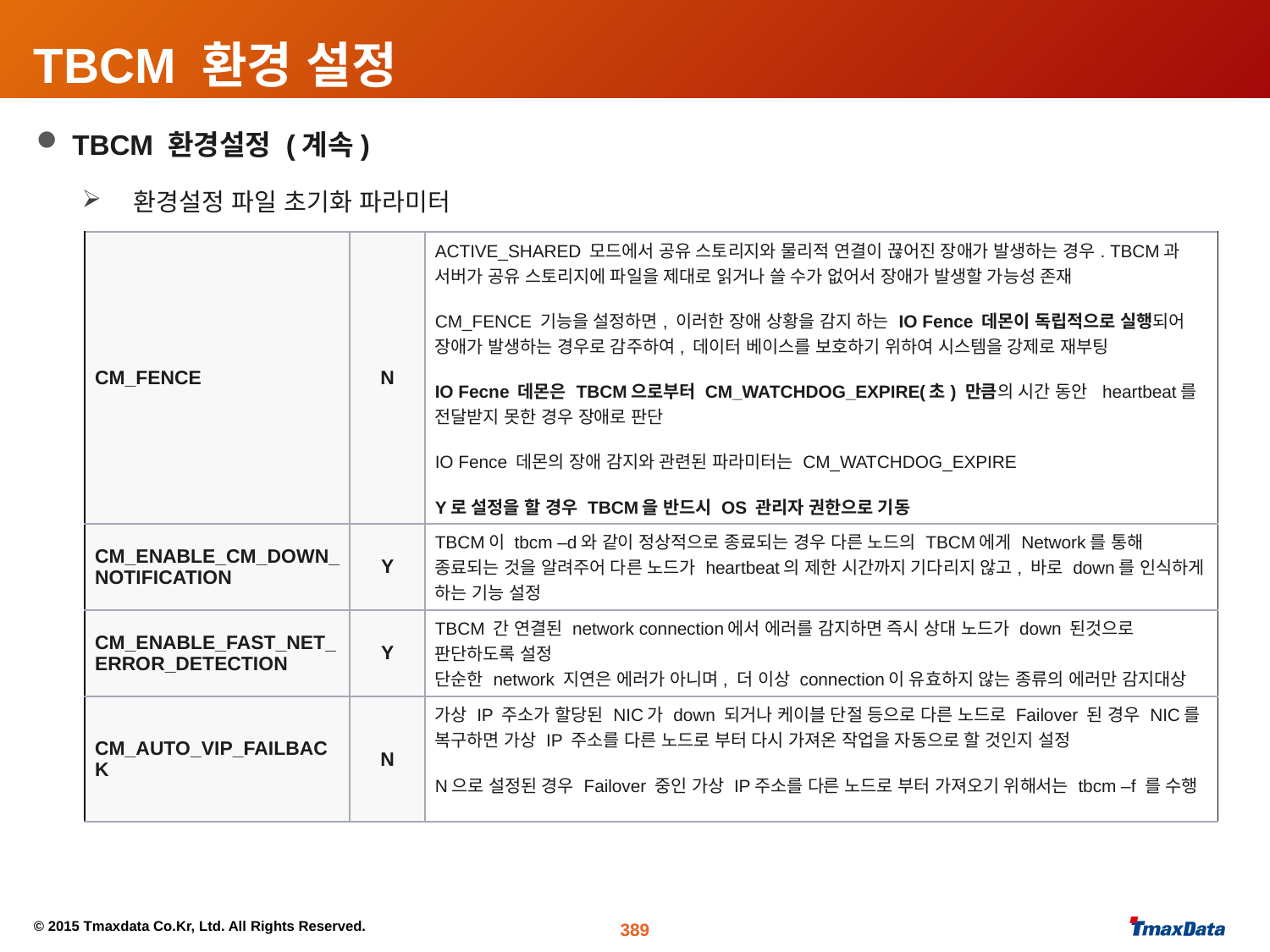

TBCM 환경 설정
 TBCM 환경설정 (계속)

 환경설정 파일 초기화 파라미터
| CM\_FENCE | N | ACTIVE\_SHARED 모드에서 공유 스토리지와 물리적 연결이 끊어진 장애가 발생하는 경우. TBCM과 서버가 공유 스토리지에 파일을 제대로 읽거나 쓸 수가 없어서 장애가 발생할 가능성 존재 CM\_FENCE 기능을 설정하면, 이러한 장애 상황을 감지 하는 IO Fence 데몬이 독립적으로 실행되어 장애가 발생하는 경우로 감주하여, 데이터 베이스를 보호하기 위하여 시스템을 강제로 재부팅 IO Fecne 데몬은 TBCM으로부터 CM\_WATCHDOG\_EXPIRE(초) 만큼의 시간 동안 heartbeat를 전달받지 못한 경우 장애로 판단 IO Fence 데몬의 장애 감지와 관련된 파라미터는 CM\_WATCHDOG\_EXPIRE Y로 설정을 할 경우 TBCM을 반드시 OS 관리자 권한으로 기동 |
| --- | --- | --- |
| CM\_ENABLE\_CM\_DOWN\_NOTIFICATION | Y | TBCM이 tbcm –d와 같이 정상적으로 종료되는 경우 다른 노드의 TBCM에게 Network를 통해 종료되는 것을 알려주어 다른 노드가 heartbeat의 제한 시간까지 기다리지 않고, 바로 down를 인식하게 하는 기능 설정 |
| CM\_ENABLE\_FAST\_NET\_ERROR\_DETECTION | Y | TBCM 간 연결된 network connection에서 에러를 감지하면 즉시 상대 노드가 down 된것으로 판단하도록 설정 단순한 network 지연은 에러가 아니며, 더 이상 connection이 유효하지 않는 종류의 에러만 감지대상 |
| CM\_AUTO\_VIP\_FAILBACK | N | 가상 IP 주소가 할당된 NIC가 down 되거나 케이블 단절 등으로 다른 노드로 Failover 된 경우 NIC를 복구하면 가상 IP 주소를 다른 노드로 부터 다시 가져온 작업을 자동으로 할 것인지 설정 N으로 설정된 경우 Failover 중인 가상 IP주소를 다른 노드로 부터 가져오기 위해서는 tbcm –f 를 수행 |